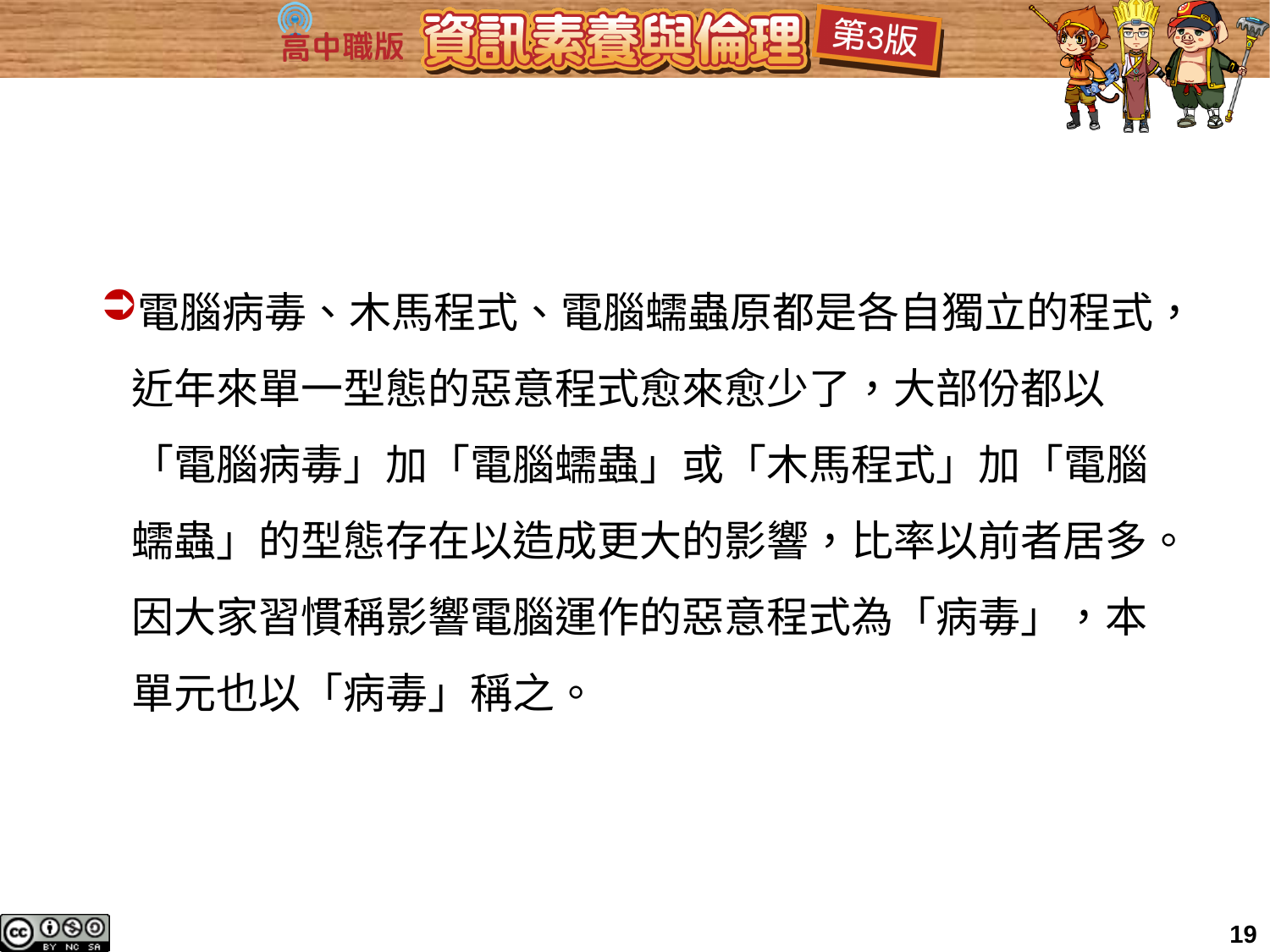

#
電腦病毒、木馬程式、電腦蠕蟲原都是各自獨立的程式，近年來單一型態的惡意程式愈來愈少了，大部份都以「電腦病毒」加「電腦蠕蟲」或「木馬程式」加「電腦蠕蟲」的型態存在以造成更大的影響，比率以前者居多。因大家習慣稱影響電腦運作的惡意程式為「病毒」，本單元也以「病毒」稱之。
19